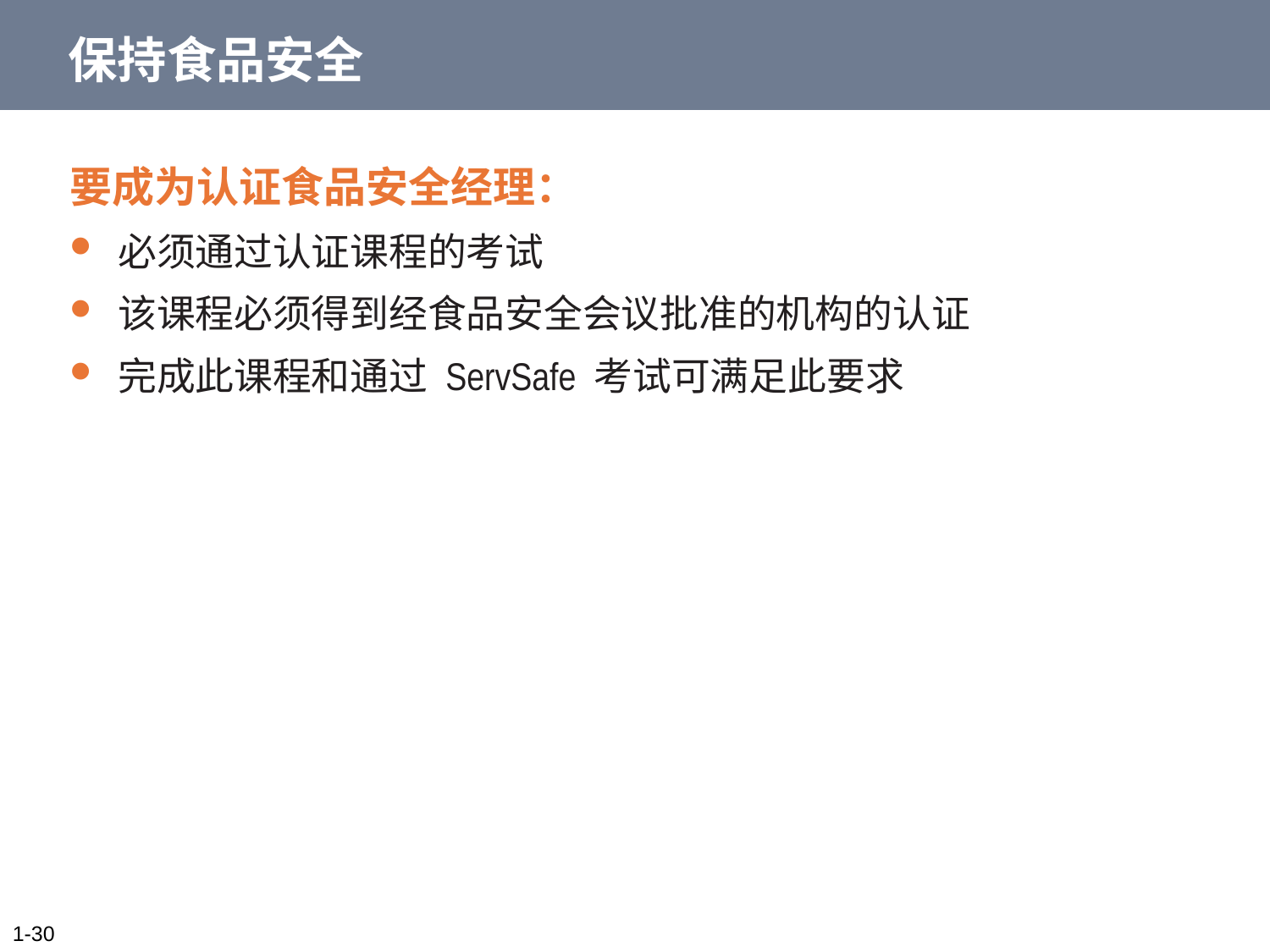

# 保持食品安全
要成为认证食品安全经理：
必须通过认证课程的考试
该课程必须得到经食品安全会议批准的机构的认证
完成此课程和通过 ServSafe 考试可满足此要求
1-30